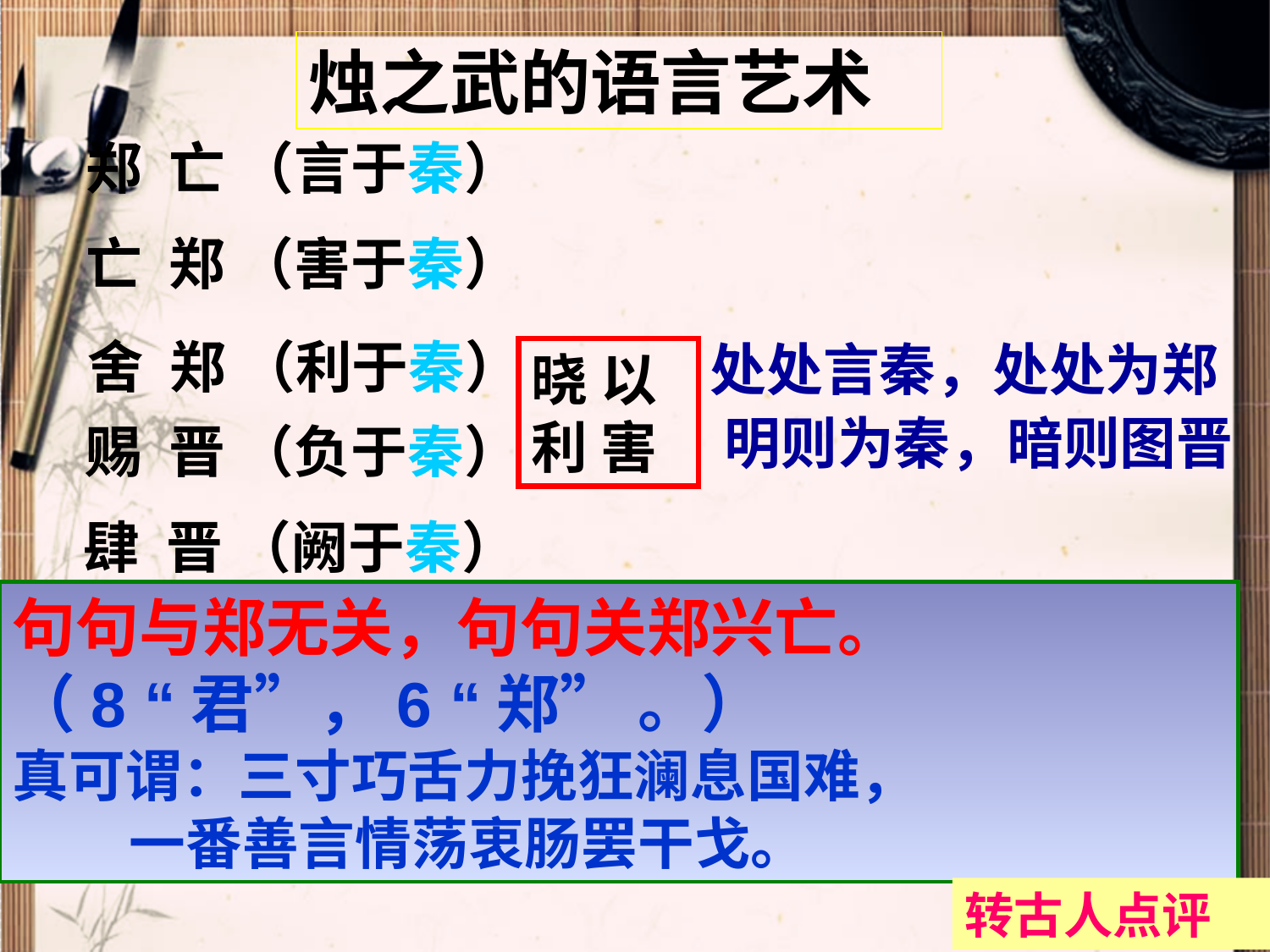

烛之武的语言艺术
郑  亡 （言于秦）
亡  郑 （害于秦）

 舍  郑 （利于秦）
 处处言秦，处处为郑
晓 以
利 害
明则为秦，暗则图晋
赐  晋 （负于秦）
肆  晋 （阙于秦）
句句与郑无关，句句关郑兴亡。
（8 “君”，6 “郑” 。）
真可谓：三寸巧舌力挽狂澜息国难，
        一番善言情荡衷肠罢干戈。
转古人点评